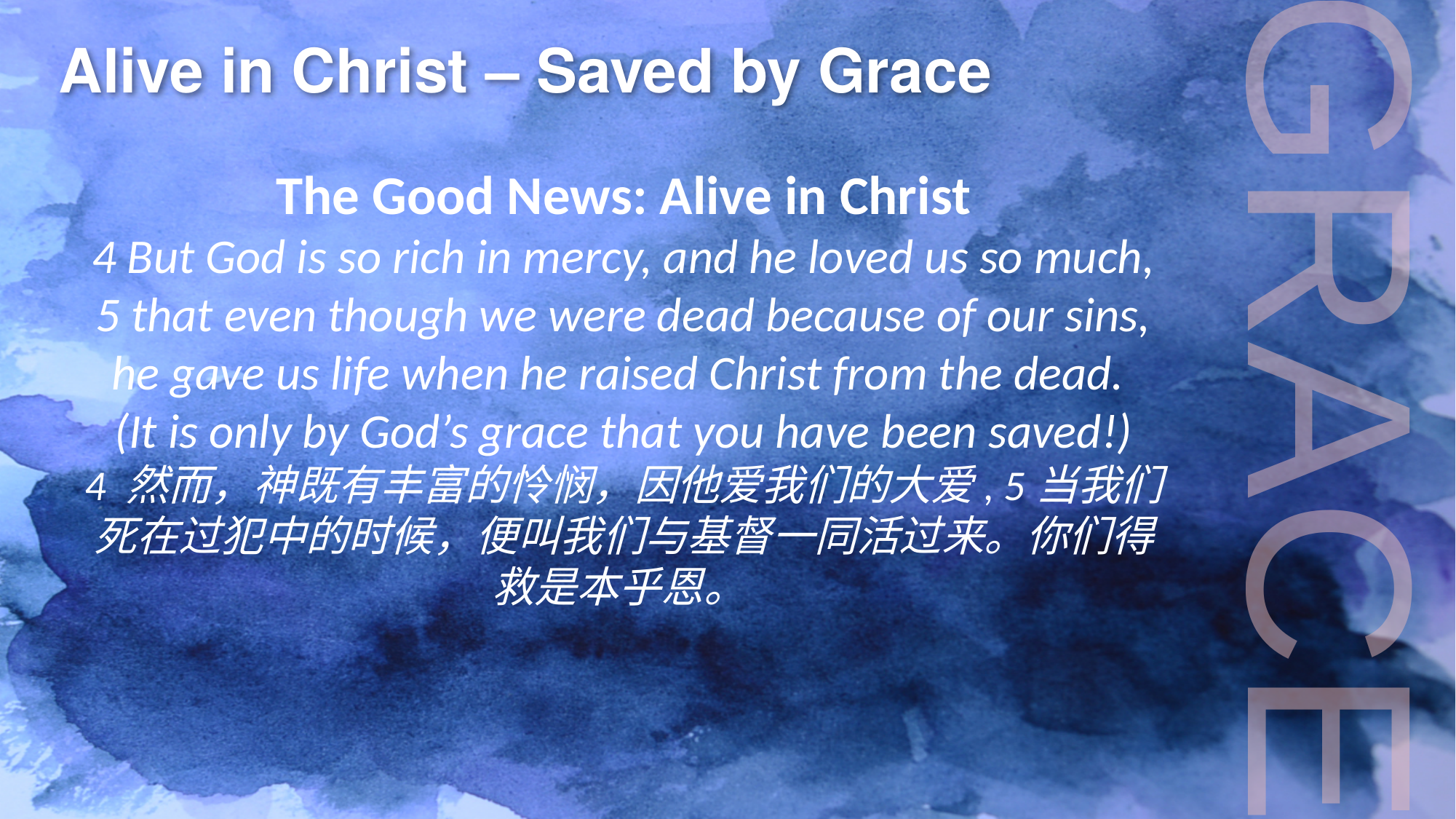

Alive in Christ – Saved by Grace
The Good News: Alive in Christ
4 But God is so rich in mercy, and he loved us so much, 5 that even though we were dead because of our sins, he gave us life when he raised Christ from the dead.
(It is only by God’s grace that you have been saved!)
4 然而，神既有丰富的怜悯，因他爱我们的大爱, 5当我们死在过犯中的时候，便叫我们与基督一同活过来。你们得救是本乎恩。
GRACE